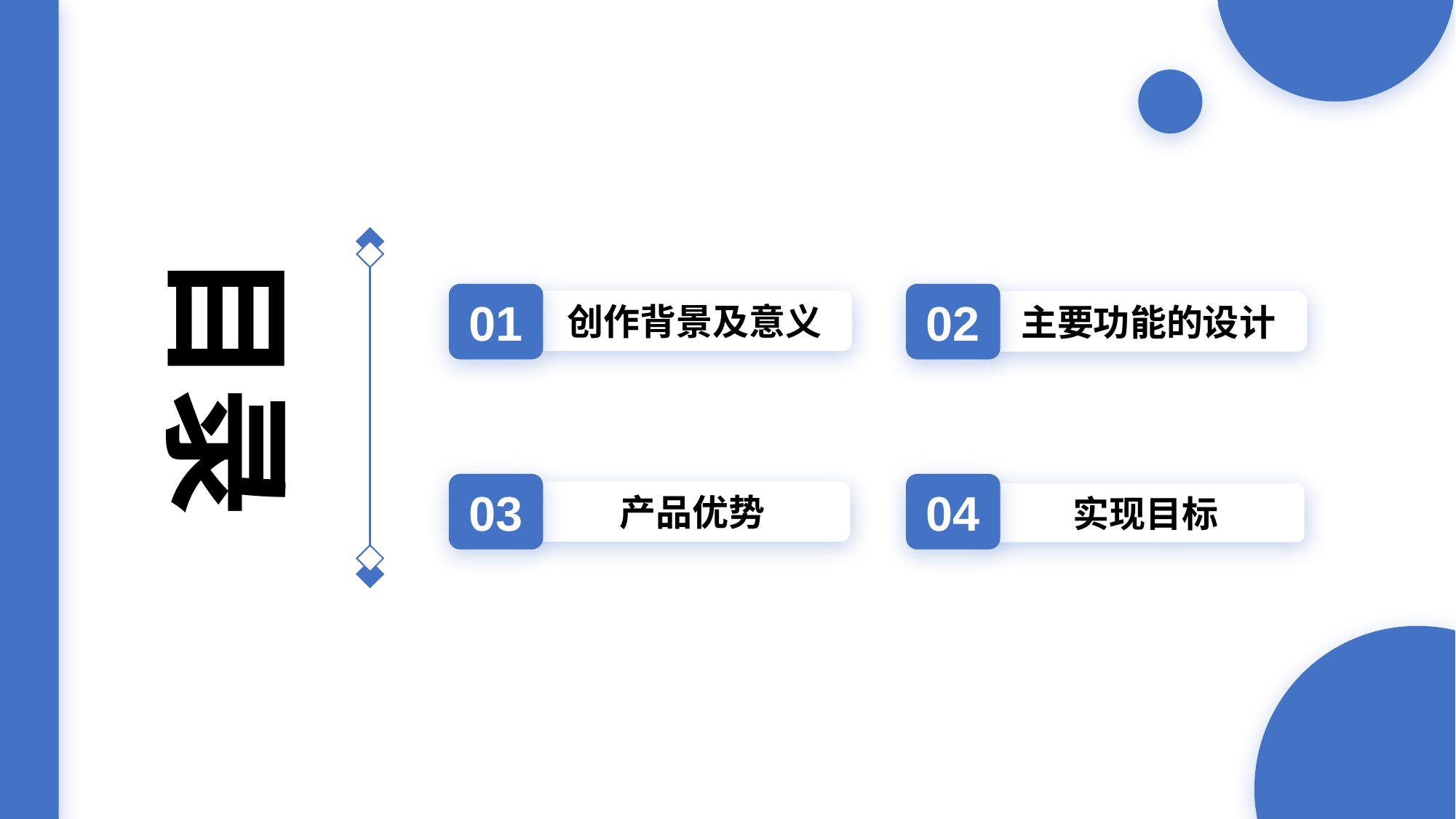

目录
01
02
创作背景及意义
主要功能的设计
03
04
产品优势
实现目标